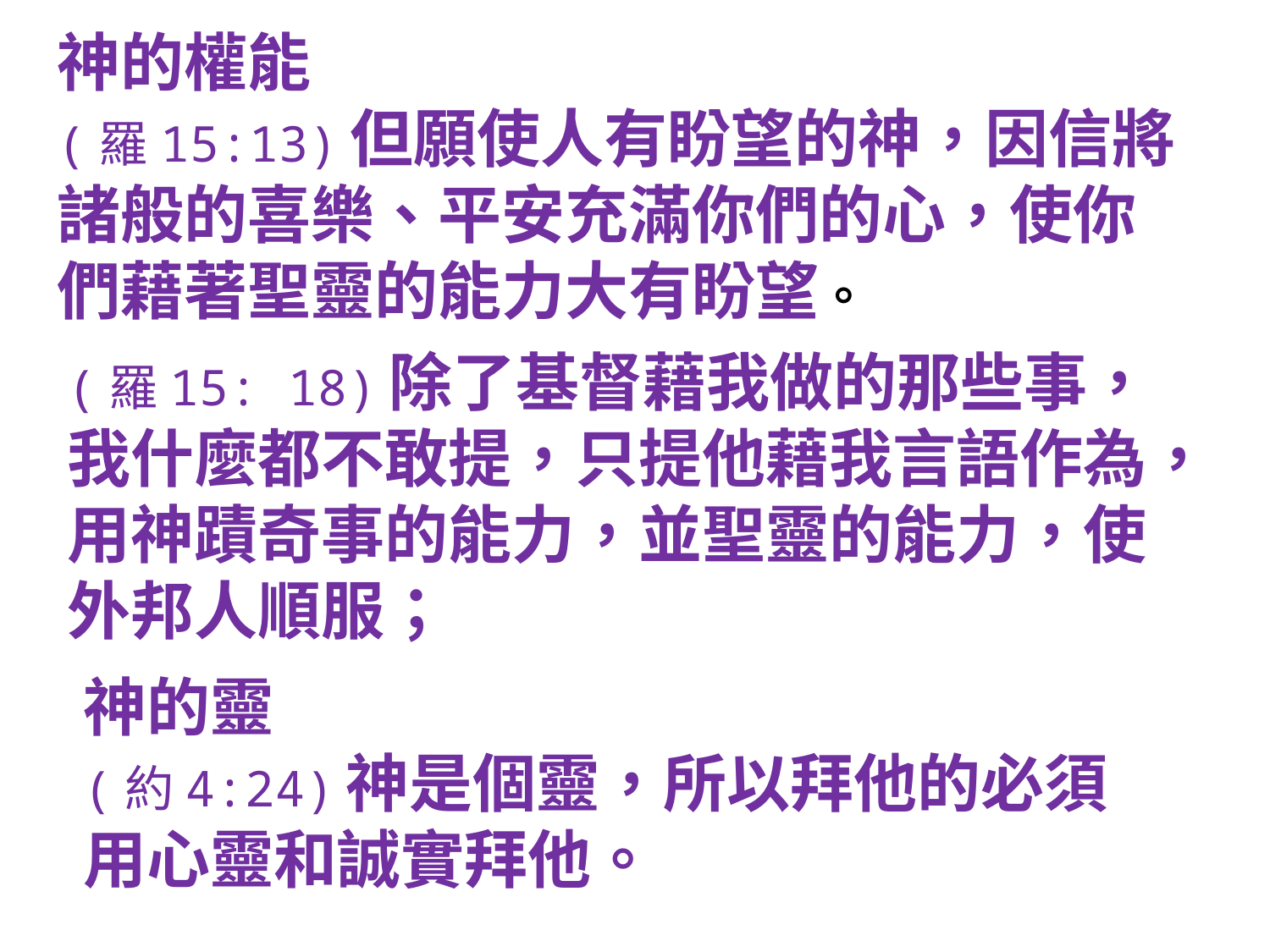

神的權能
(羅15:13)但願使人有盼望的神，因信將諸般的喜樂、平安充滿你們的心，使你們藉著聖靈的能力大有盼望。
(羅15: 18)除了基督藉我做的那些事，我什麼都不敢提，只提他藉我言語作為，用神蹟奇事的能力，並聖靈的能力，使外邦人順服；
神的靈
(約4:24)神是個靈，所以拜他的必須用心靈和誠實拜他。